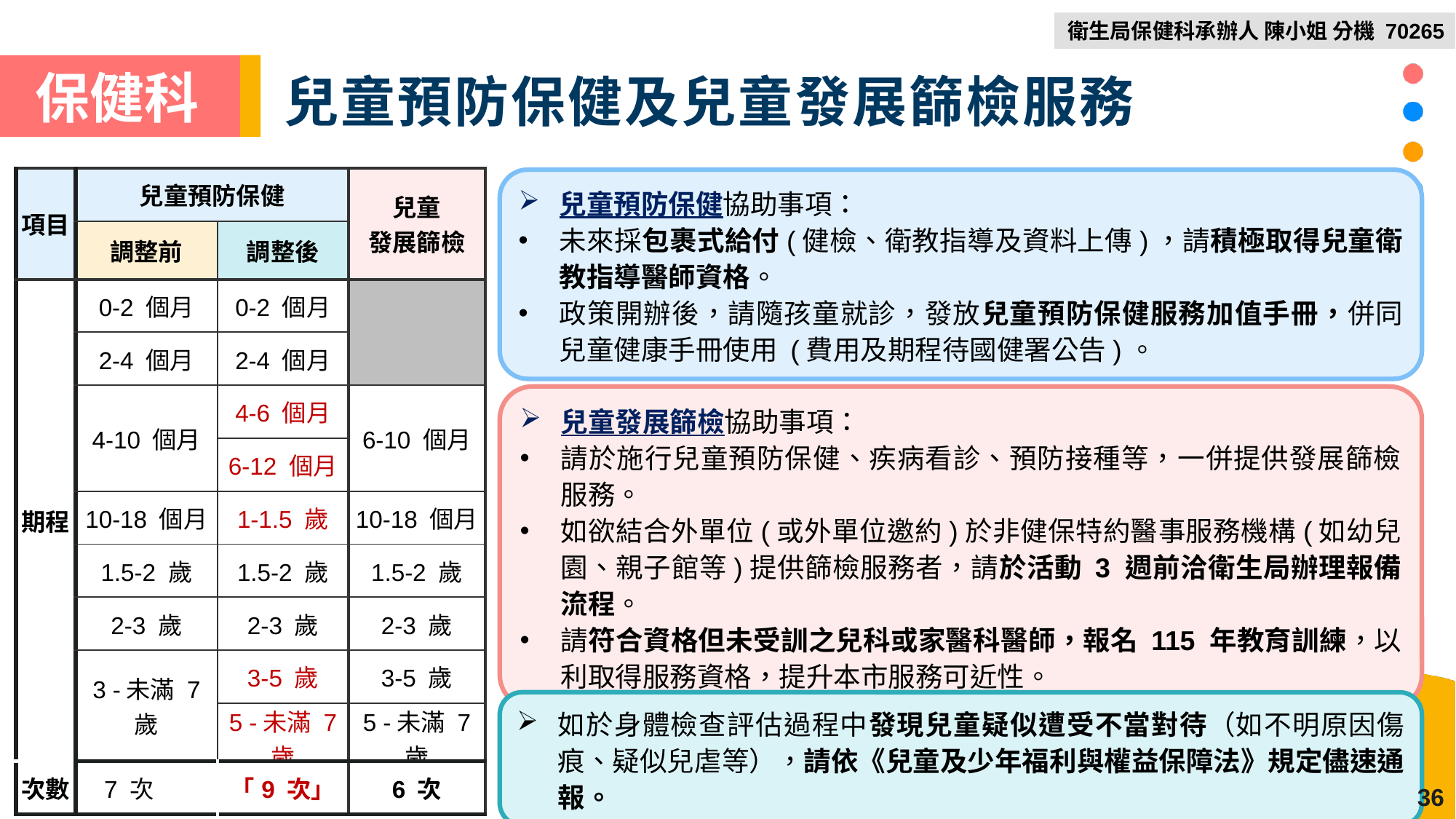

衛生局保健科承辦人 陳小姐 分機 70265
兒童預防保健及兒童發展篩檢服務
保健科
兒童預防保健協助事項：
未來採包裹式給付(健檢、衛教指導及資料上傳)，請積極取得兒童衛教指導醫師資格。
政策開辦後，請隨孩童就診，發放兒童預防保健服務加值手冊，併同兒童健康手冊使用 (費用及期程待國健署公告)。
| 項目 | 兒童預防保健 |  | 兒童 發展篩檢 |
| --- | --- | --- | --- |
|  | 調整前 | 調整後 |  |
| 期程 | 0-2 個月 | 0-2 個月 |  |
|  | 2-4 個月 | 2-4 個月 |  |
|  | 4-10 個月 | 4-6 個月 | 6-10 個月 |
|  |  | 6-12 個月 |  |
|  | 10-18 個月 | 1-1.5 歲 | 10-18 個月 |
|  | 1.5-2 歲 | 1.5-2 歲 | 1.5-2 歲 |
|  | 2-3 歲 | 2-3 歲 | 2-3 歲 |
|  | 3 -未滿 7 歲 | 3-5 歲 | 3-5 歲 |
|  |  | 5 -未滿 7 歲 | 5 -未滿 7 歲 |
| 次數 | 7 次 | 「9 次」 | 6 次 |
兒童發展篩檢協助事項：
請於施行兒童預防保健、疾病看診、預防接種等，一併提供發展篩檢服務。
如欲結合外單位(或外單位邀約)於非健保特約醫事服務機構(如幼兒園、親子館等)提供篩檢服務者，請於活動 3 週前洽衛生局辦理報備流程。
請符合資格但未受訓之兒科或家醫科醫師，報名 115 年教育訓練，以利取得服務資格，提升本市服務可近性。
如於身體檢查評估過程中發現兒童疑似遭受不當對待（如不明原因傷痕、疑似兒虐等），請依《兒童及少年福利與權益保障法》規定儘速通報。
36